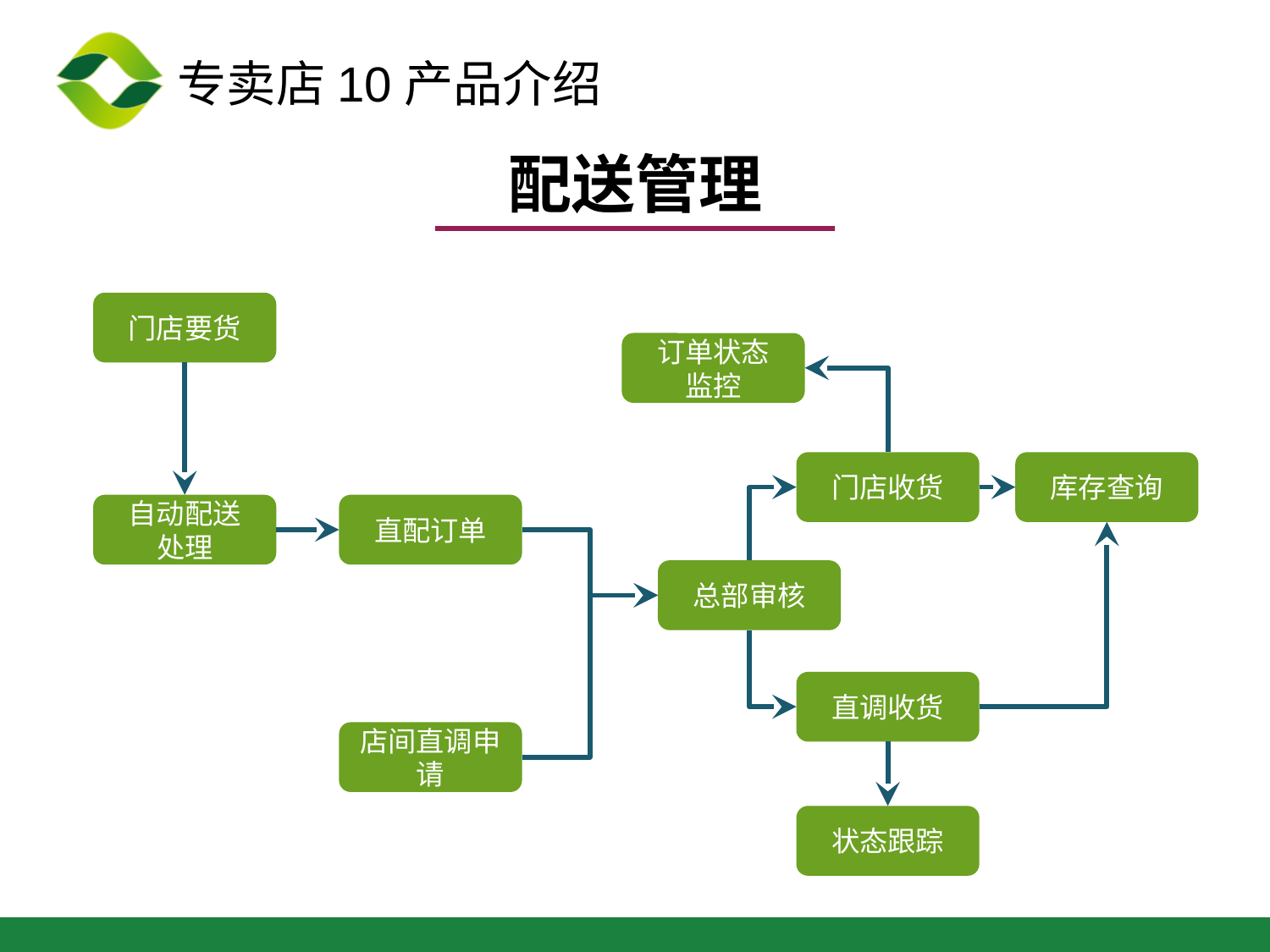

配送管理

门店要货
订单状态
监控
门店收货
库存查询
自动配送
处理
直配订单
总部审核
直调收货
店间直调申请
状态跟踪
自动配送

状态跟踪